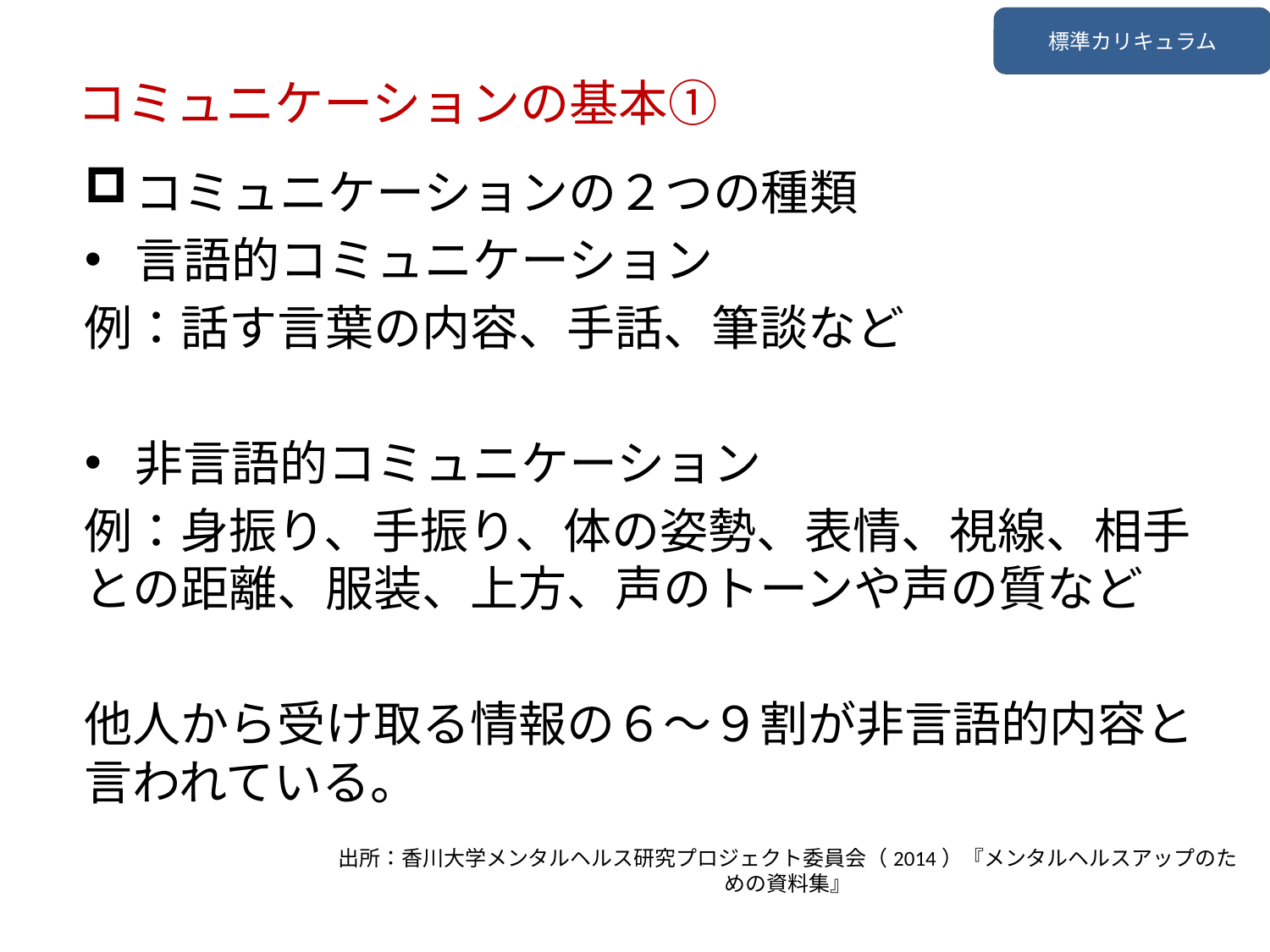

標準カリキュラム
コミュニケーションの基本①
コミュニケーションの２つの種類
言語的コミュニケーション
例：話す言葉の内容、手話、筆談など

非言語的コミュニケーション
例：身振り、手振り、体の姿勢、表情、視線、相手との距離、服装、上方、声のトーンや声の質など

他人から受け取る情報の６～９割が非言語的内容と言われている。
出所：香川大学メンタルヘルス研究プロジェクト委員会（2014）『メンタルヘルスアップのための資料集』